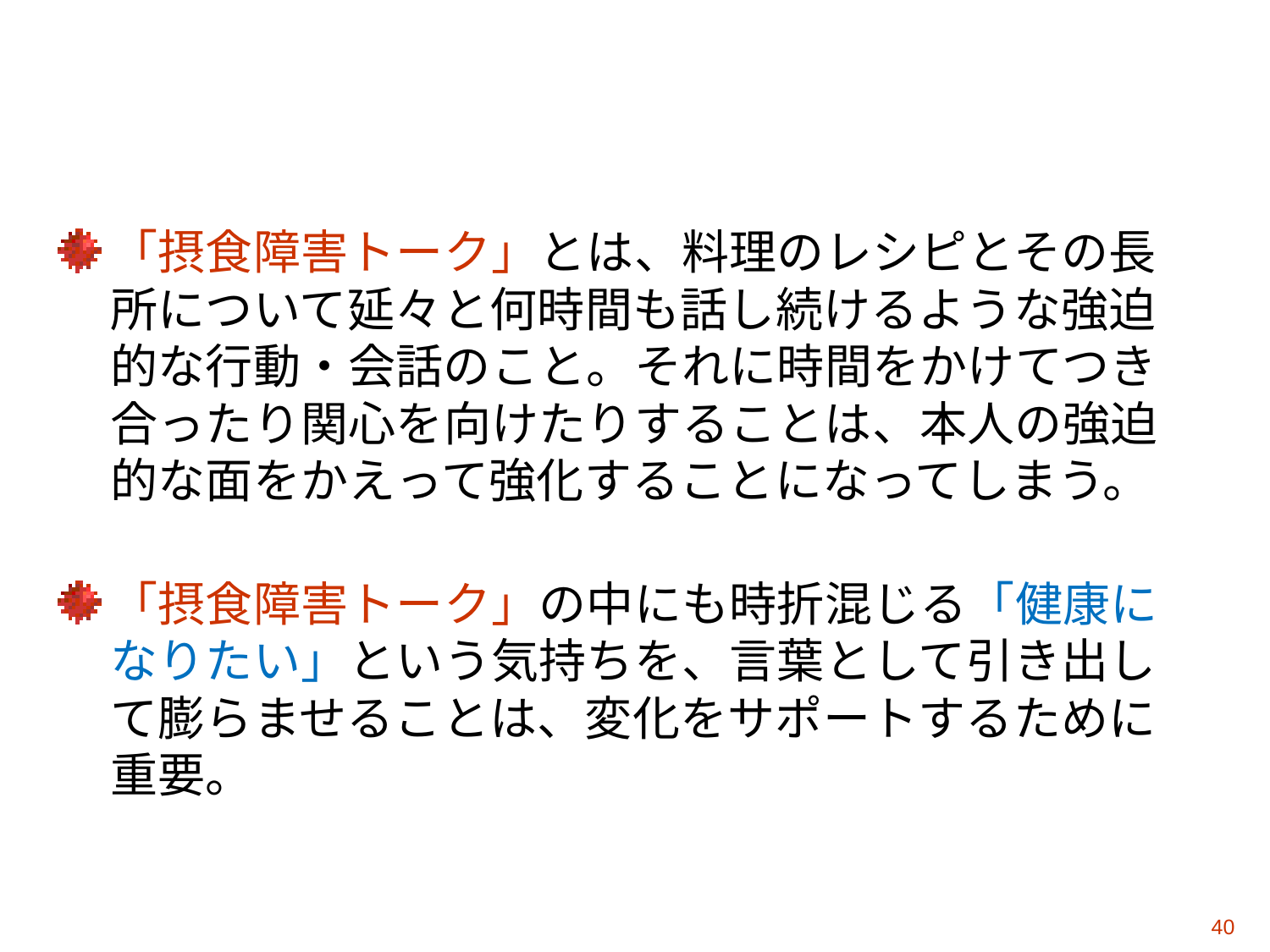

「摂食障害トーク」とは、料理のレシピとその長所について延々と何時間も話し続けるような強迫的な行動・会話のこと。それに時間をかけてつき合ったり関心を向けたりすることは、本人の強迫的な面をかえって強化することになってしまう。

「摂食障害トーク」の中にも時折混じる「健康になりたい」という気持ちを、言葉として引き出して膨らませることは、変化をサポートするために重要。

40